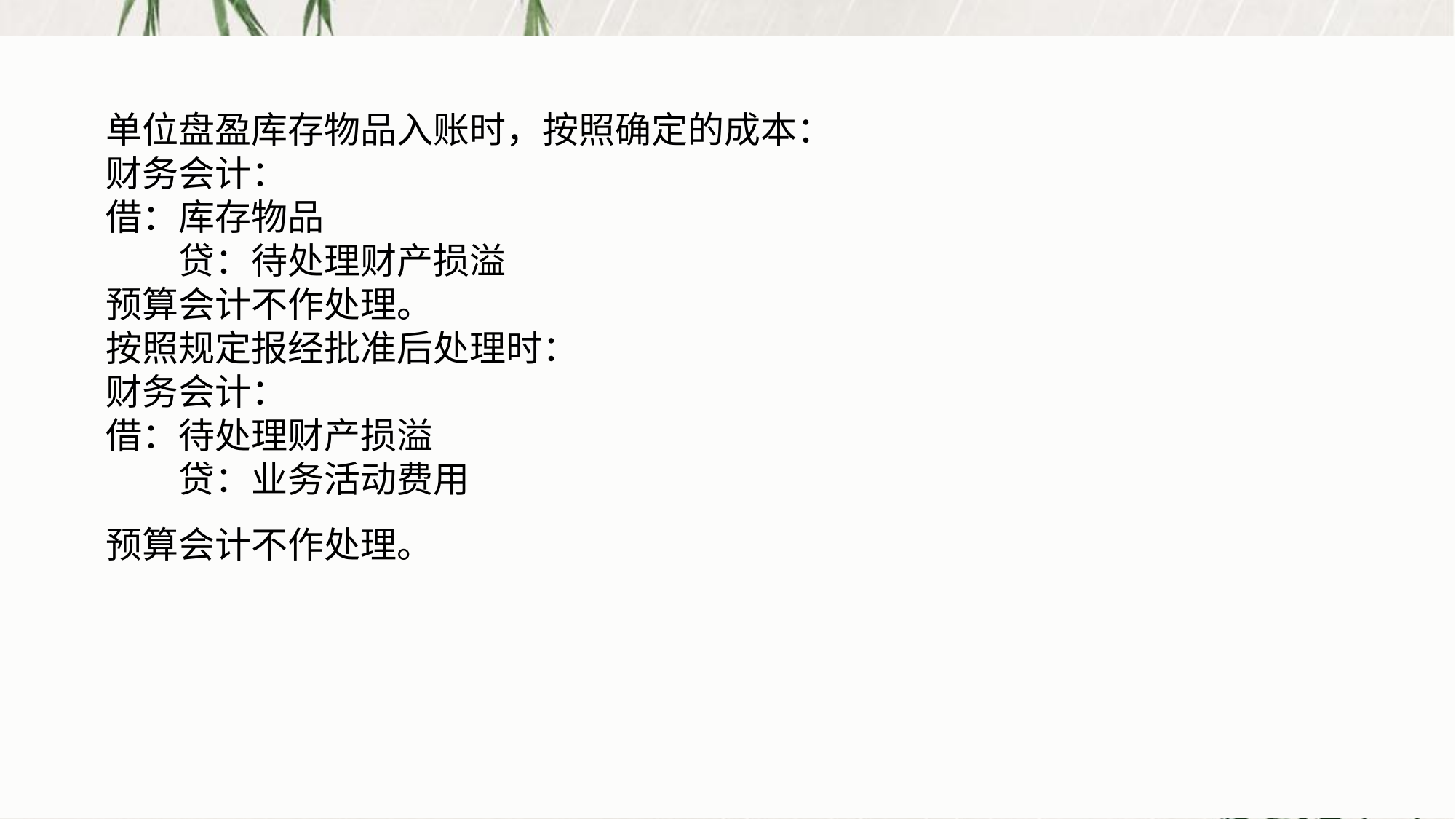

单位盘盈库存物品入账时，按照确定的成本：财务会计：借：库存物品　　贷：待处理财产损溢预算会计不作处理。按照规定报经批准后处理时：财务会计：借：待处理财产损溢　　贷：业务活动费用预算会计不作处理。